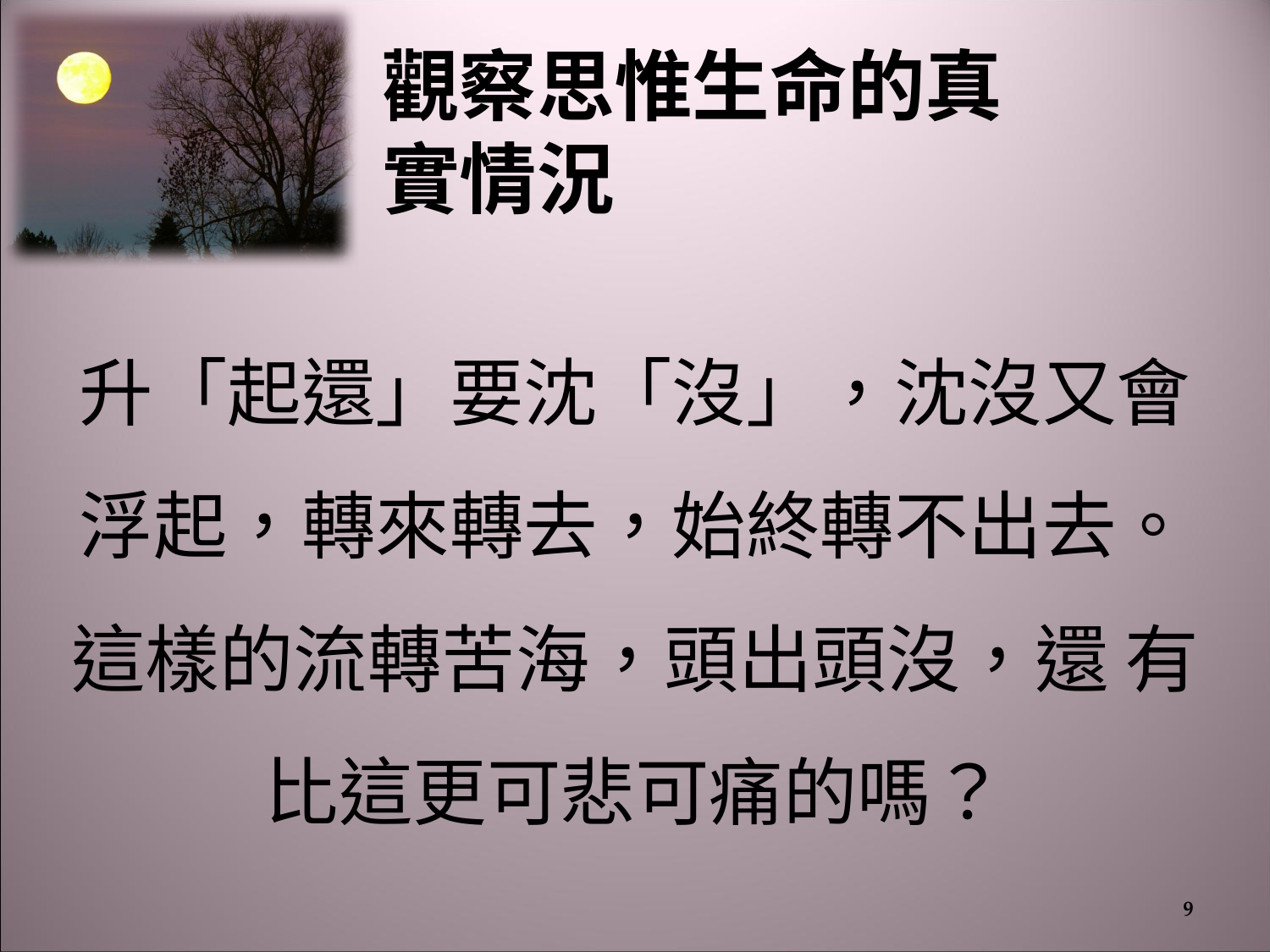

# 觀察思惟生命的真實情況
升「起還」要沈「沒」，沈沒又會浮起，轉來轉去，始終轉不出去。這樣的流轉苦海，頭出頭沒，還 有比這更可悲可痛的嗎？
9